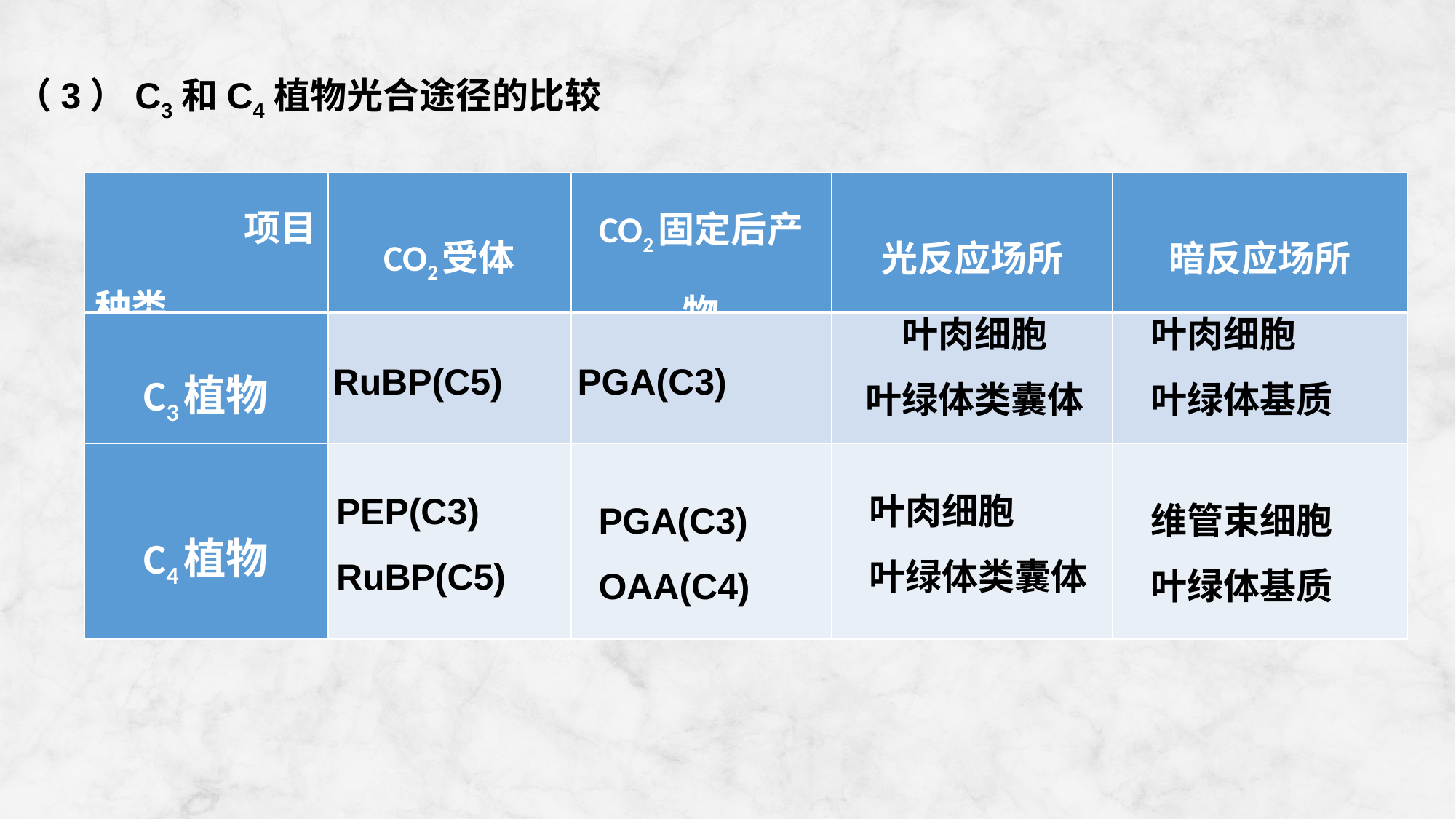

（3）C3和C4植物光合途径的比较
| 项目 种类 | CO2受体 | CO2固定后产物 | 光反应场所 | 暗反应场所 |
| --- | --- | --- | --- | --- |
| C3植物 |  |  |  |  |
| C4植物 |  |  |  |  |
叶肉细胞
叶绿体类囊体
叶肉细胞
叶绿体基质
RuBP(C5)
PGA(C3)
PEP(C3)
RuBP(C5)
叶肉细胞
叶绿体类囊体
PGA(C3)
OAA(C4)
维管束细胞
叶绿体基质